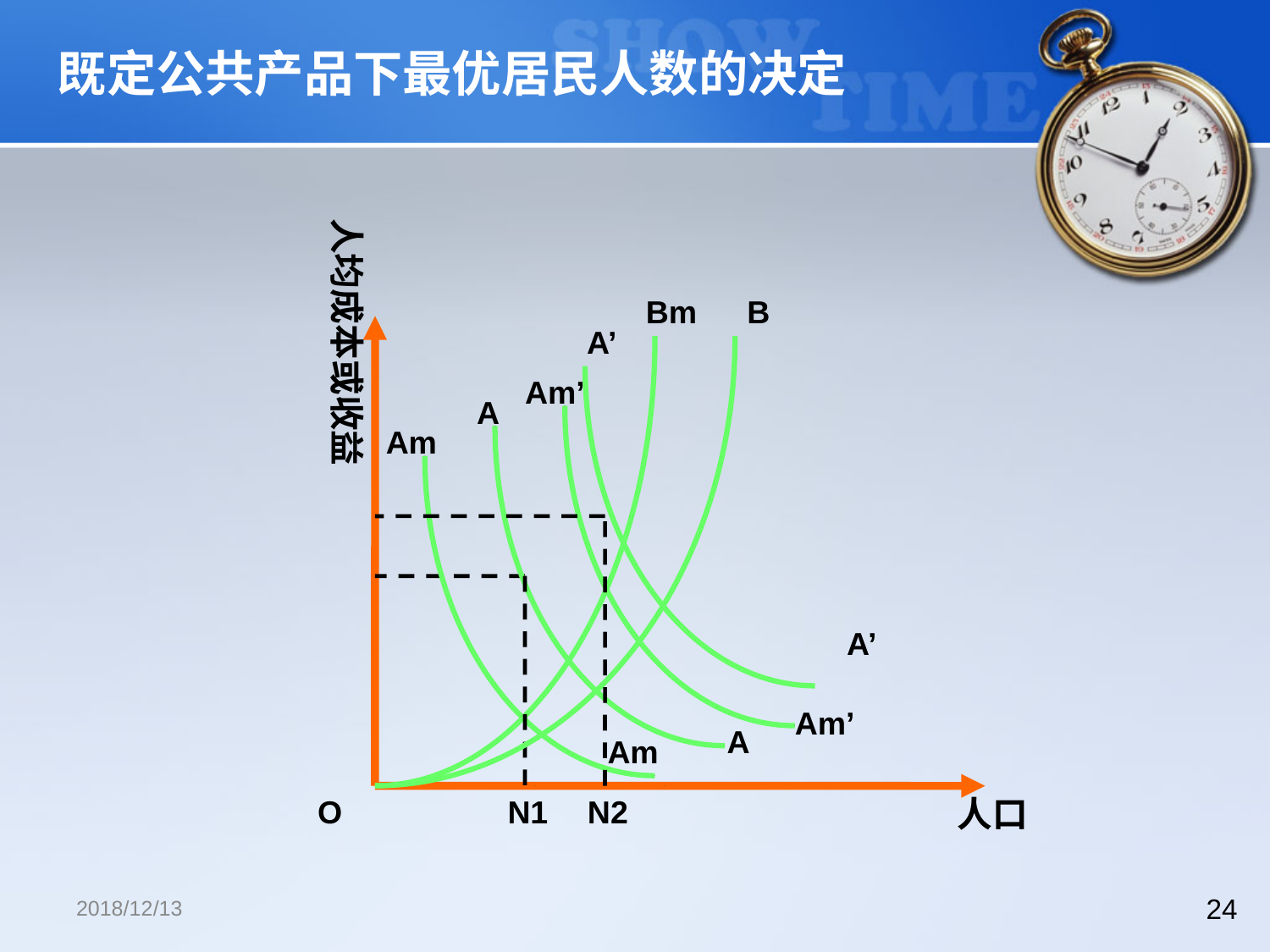

既定公共产品下最优居民人数的决定

人均成本或收益
Bm
B

A’

Am’

A

Am

A’
Am’
A
Am
O

N1

N2

人口
2018/12/13
24